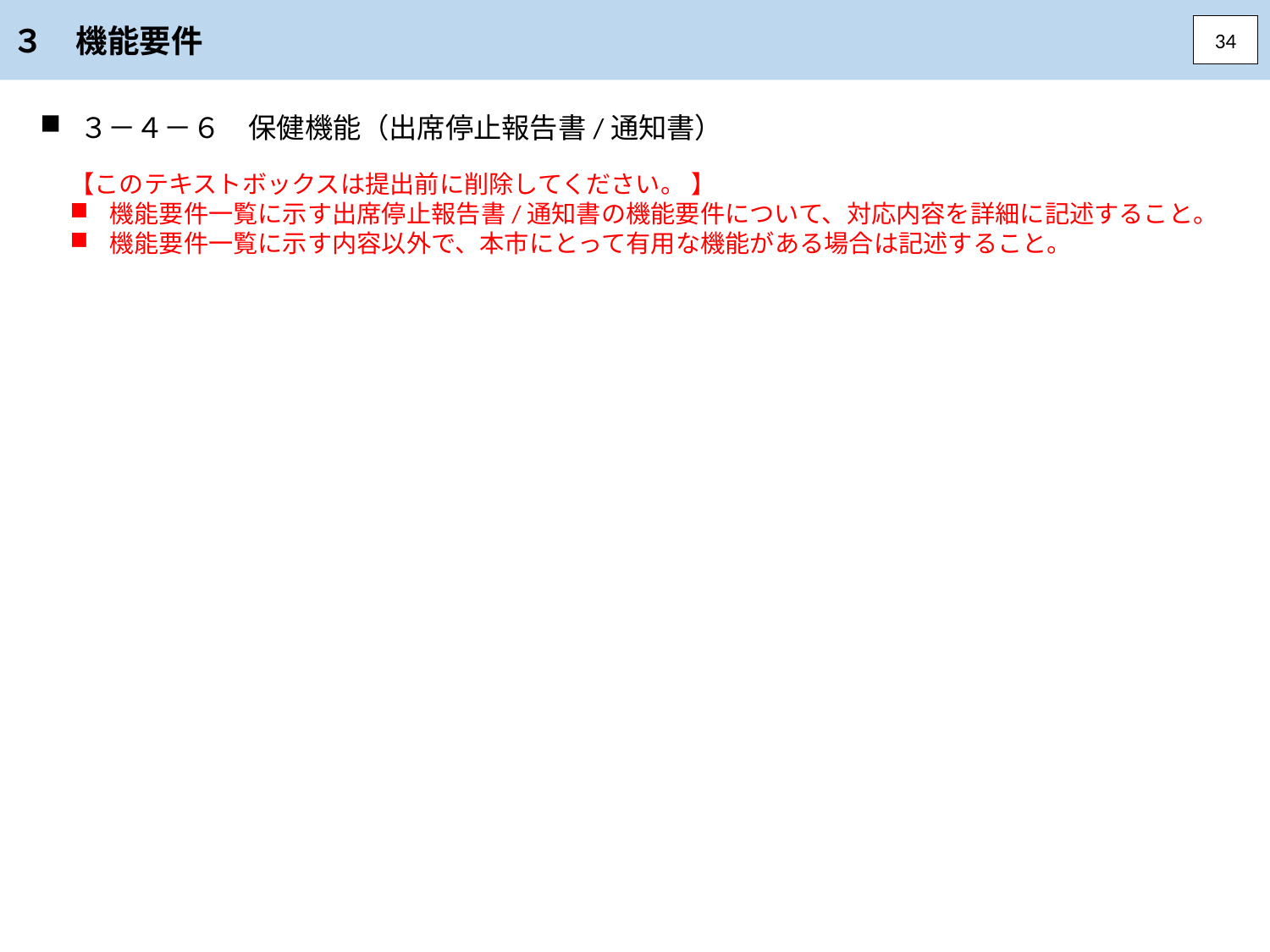

３　機能要件
34
３－４－６　保健機能（出席停止報告書/通知書）
【このテキストボックスは提出前に削除してください。 】
機能要件一覧に示す出席停止報告書/通知書の機能要件について、対応内容を詳細に記述すること。
機能要件一覧に示す内容以外で、本市にとって有用な機能がある場合は記述すること。